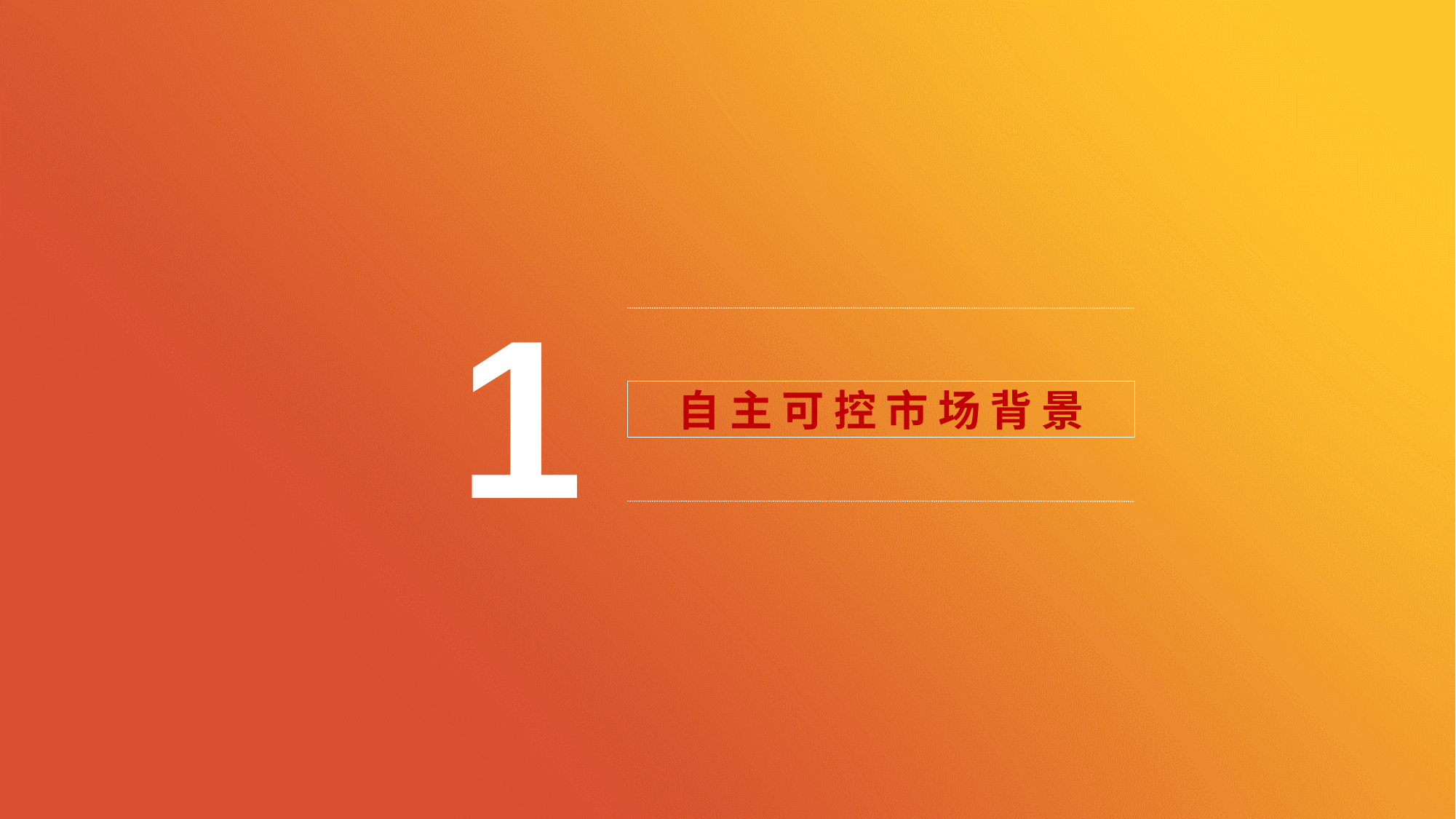

1

自 主 可 控 市 场 背 景